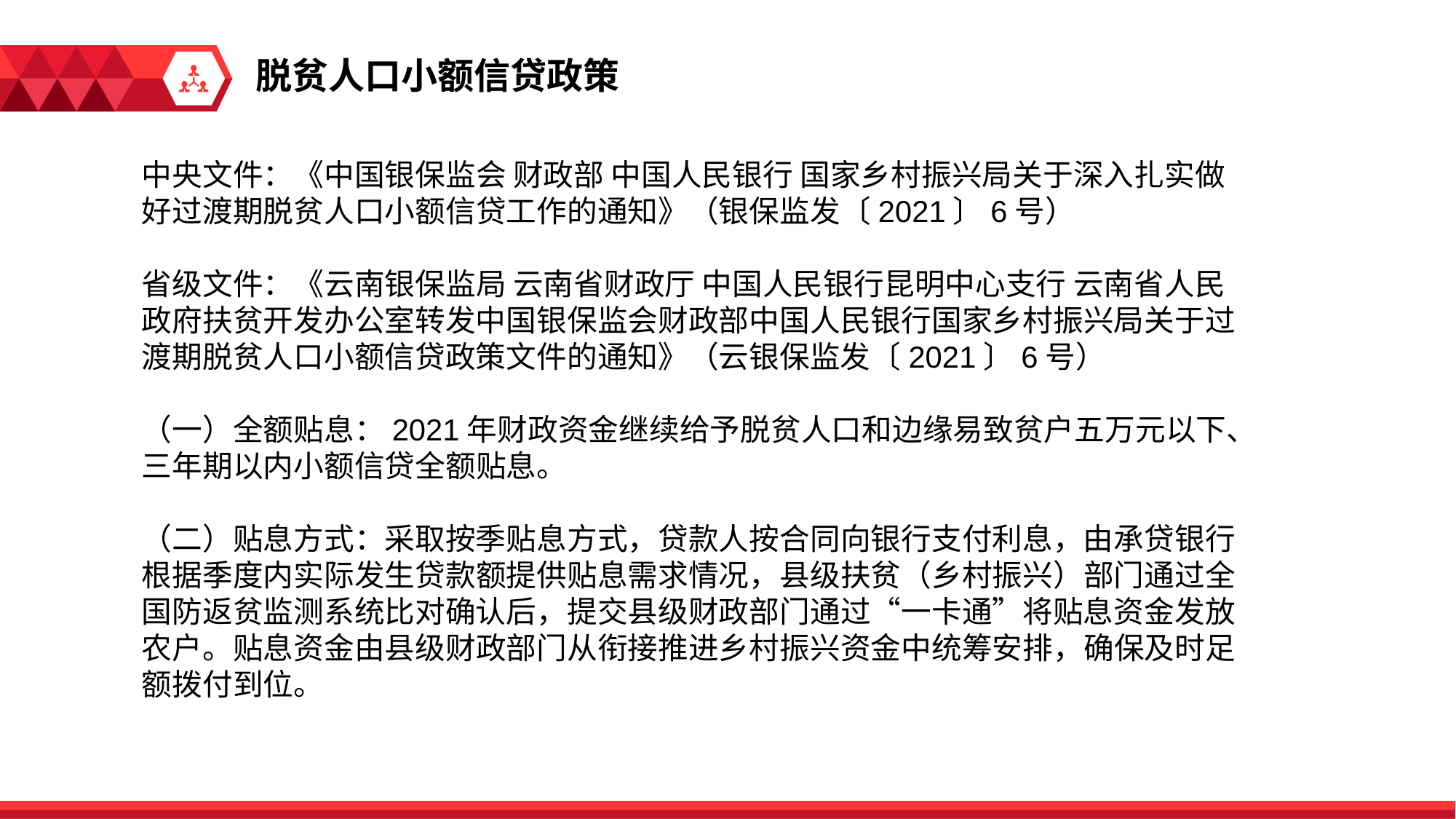

脱贫人口小额信贷政策

中央文件：《中国银保监会 财政部 中国人民银行 国家乡村振兴局关于深入扎实做好过渡期脱贫人口小额信贷工作的通知》（银保监发〔2021〕6号）

省级文件：《云南银保监局 云南省财政厅 中国人民银行昆明中心支行 云南省人民政府扶贫开发办公室转发中国银保监会财政部中国人民银行国家乡村振兴局关于过渡期脱贫人口小额信贷政策文件的通知》（云银保监发〔2021〕6号）

（一）全额贴息：2021年财政资金继续给予脱贫人口和边缘易致贫户五万元以下、三年期以内小额信贷全额贴息。

（二）贴息方式：采取按季贴息方式，贷款人按合同向银行支付利息，由承贷银行根据季度内实际发生贷款额提供贴息需求情况，县级扶贫（乡村振兴）部门通过全国防返贫监测系统比对确认后，提交县级财政部门通过“一卡通”将贴息资金发放农户。贴息资金由县级财政部门从衔接推进乡村振兴资金中统筹安排，确保及时足额拨付到位。